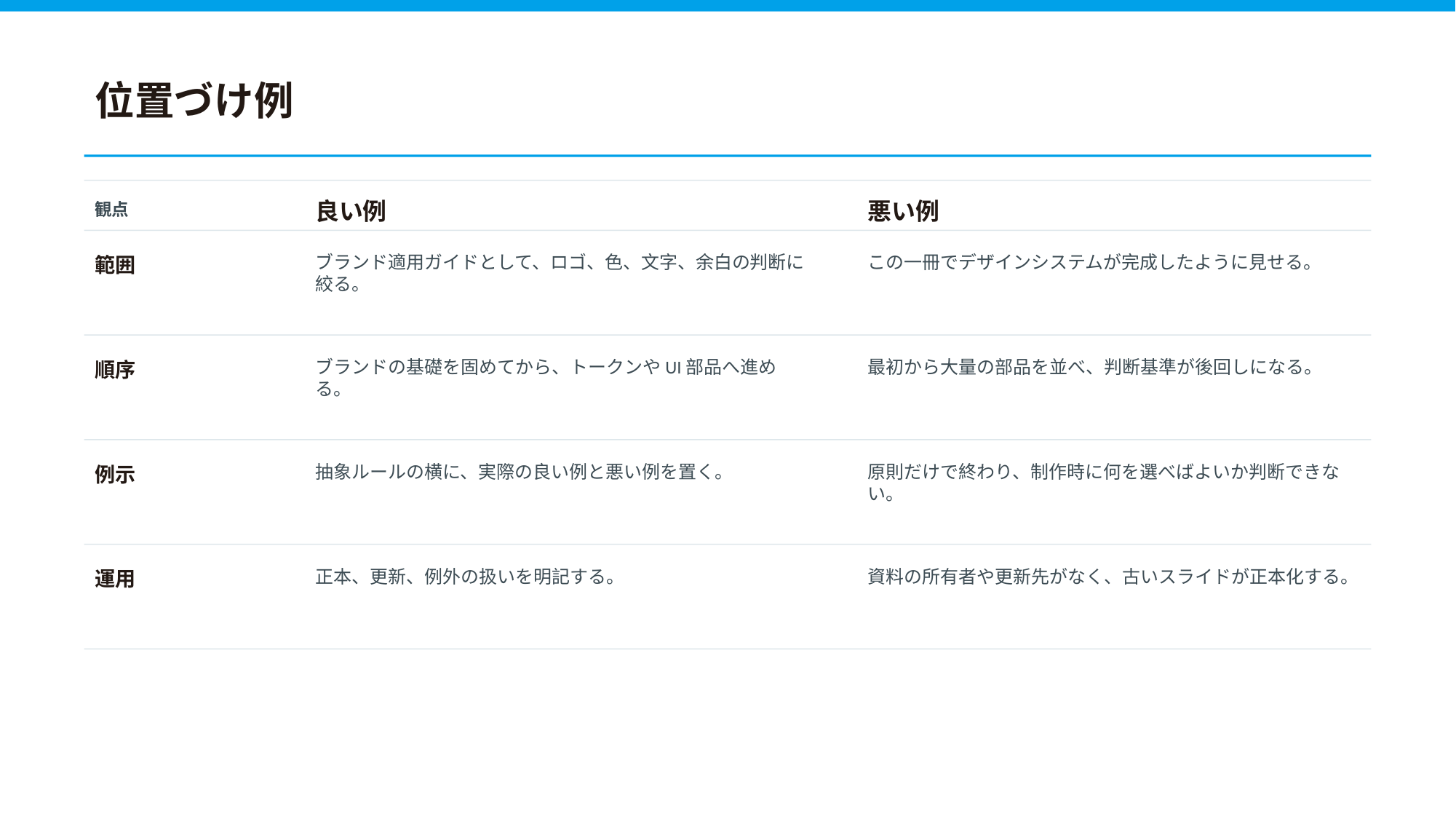

位置づけ例

良い例
悪い例
観点

ブランド適用ガイドとして、ロゴ、色、文字、余白の判断に絞る。
この一冊でデザインシステムが完成したように見せる。
範囲

ブランドの基礎を固めてから、トークンやUI部品へ進める。
最初から大量の部品を並べ、判断基準が後回しになる。
順序

抽象ルールの横に、実際の良い例と悪い例を置く。
原則だけで終わり、制作時に何を選べばよいか判断できない。
例示

正本、更新、例外の扱いを明記する。
資料の所有者や更新先がなく、古いスライドが正本化する。
運用